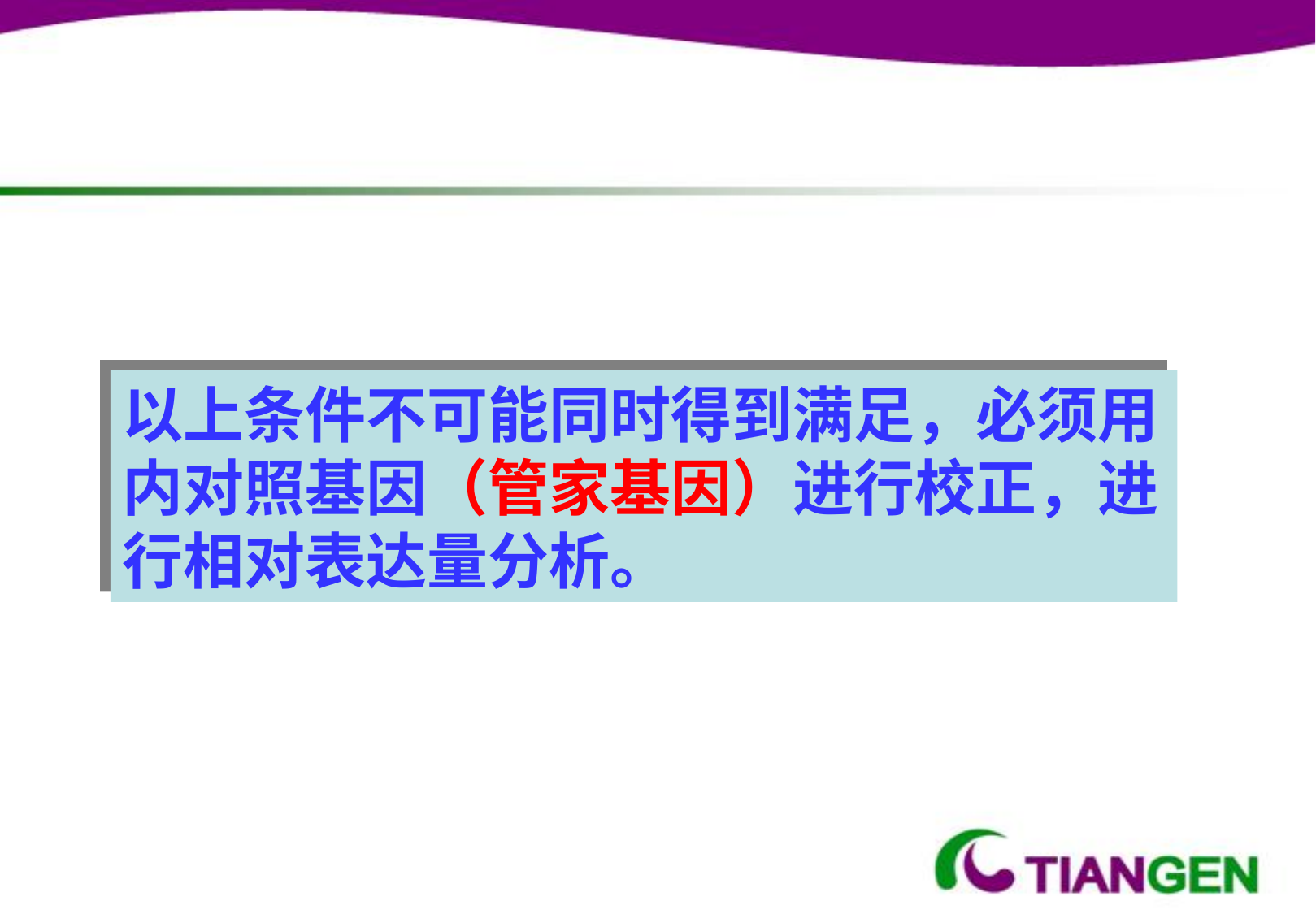

以上条件不可能同时得到满足，必须用内对照基因（管家基因）进行校正，进行相对表达量分析。